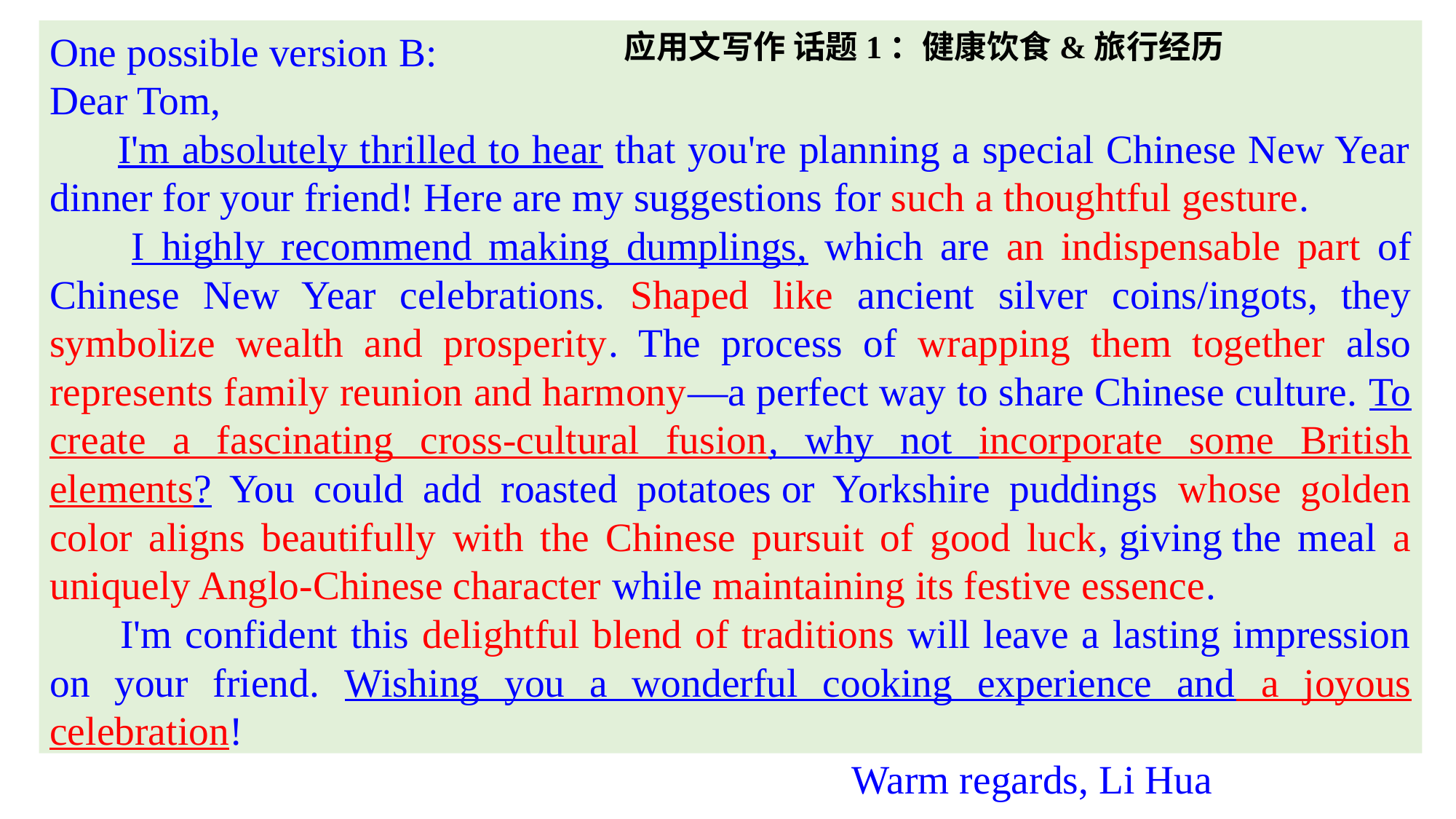

应用文写作 话题1：健康饮食&旅行经历
One possible version B:
Dear Tom,
   I'm absolutely thrilled to hear that you're planning a special Chinese New Year dinner for your friend! Here are my suggestions for such a thoughtful gesture.
   I highly recommend making dumplings, which are an indispensable part of Chinese New Year celebrations. Shaped like ancient silver coins/ingots, they symbolize wealth and prosperity. The process of wrapping them together also represents family reunion and harmony—a perfect way to share Chinese culture. To create a fascinating cross-cultural fusion, why not incorporate some British elements? You could add roasted potatoes or Yorkshire puddings whose golden color aligns beautifully with the Chinese pursuit of good luck, giving the meal a uniquely Anglo-Chinese character while maintaining its festive essence.
   I'm confident this delightful blend of traditions will leave a lasting impression on your friend. Wishing you a wonderful cooking experience and a joyous celebration!
                                   Warm regards, Li Hua